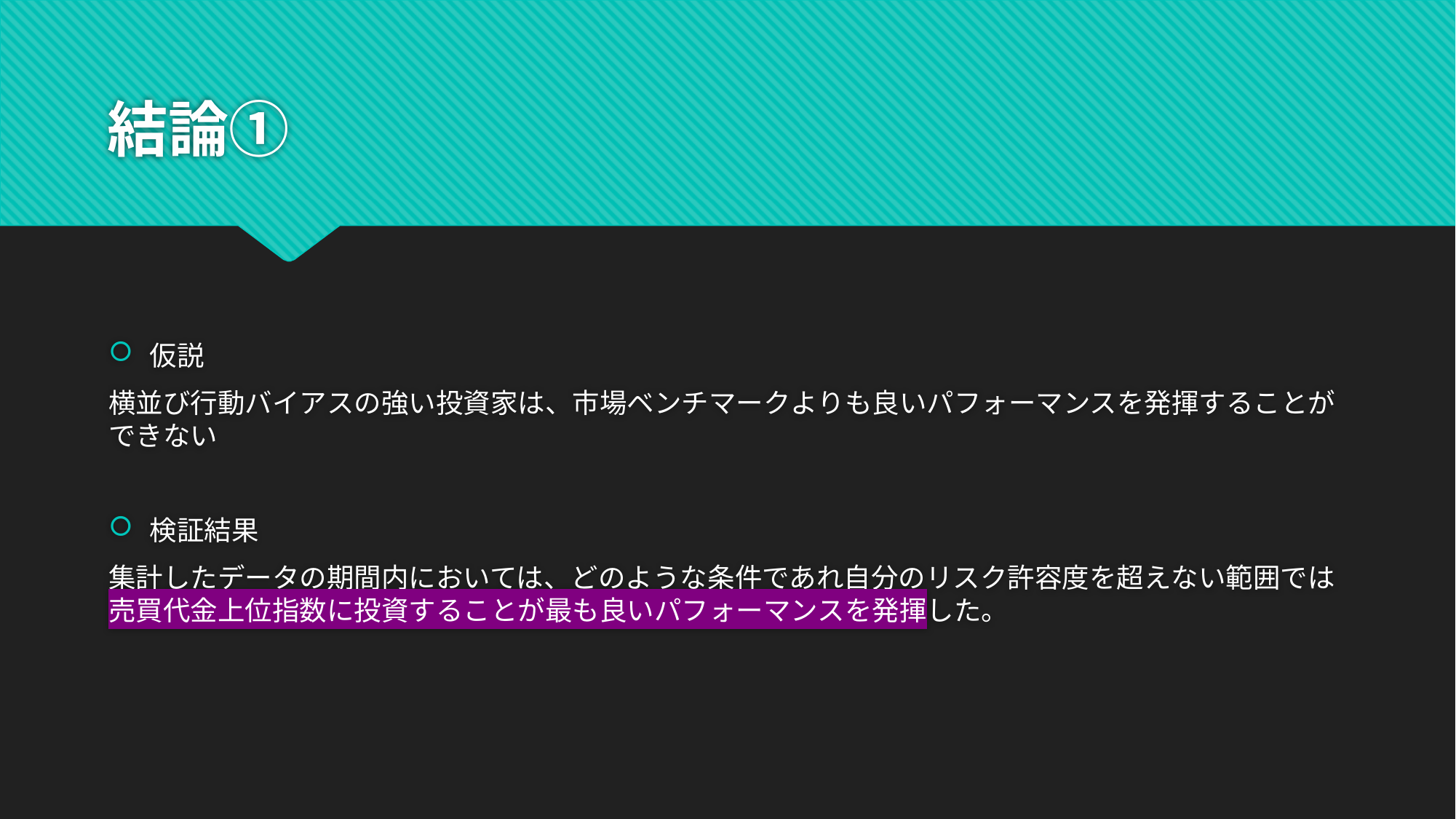

# 結論①
仮説
横並び行動バイアスの強い投資家は、市場ベンチマークよりも良いパフォーマンスを発揮することができない

検証結果
集計したデータの期間内においては、どのような条件であれ自分のリスク許容度を超えない範囲では売買代金上位指数に投資することが最も良いパフォーマンスを発揮した。